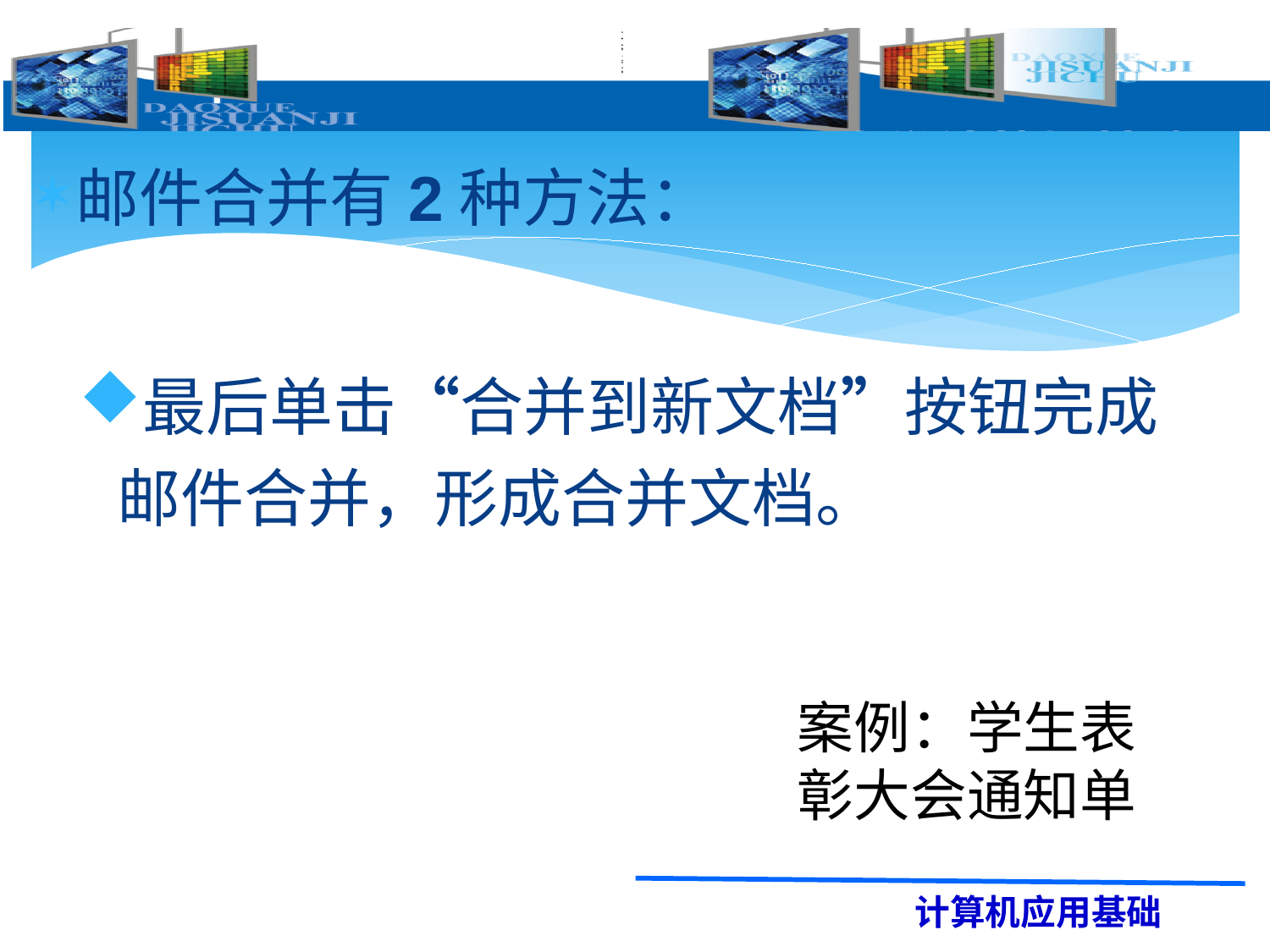

邮件合并有2种方法：

最后单击“合并到新文档”按钮完成邮件合并，形成合并文档。
案例：学生表彰大会通知单